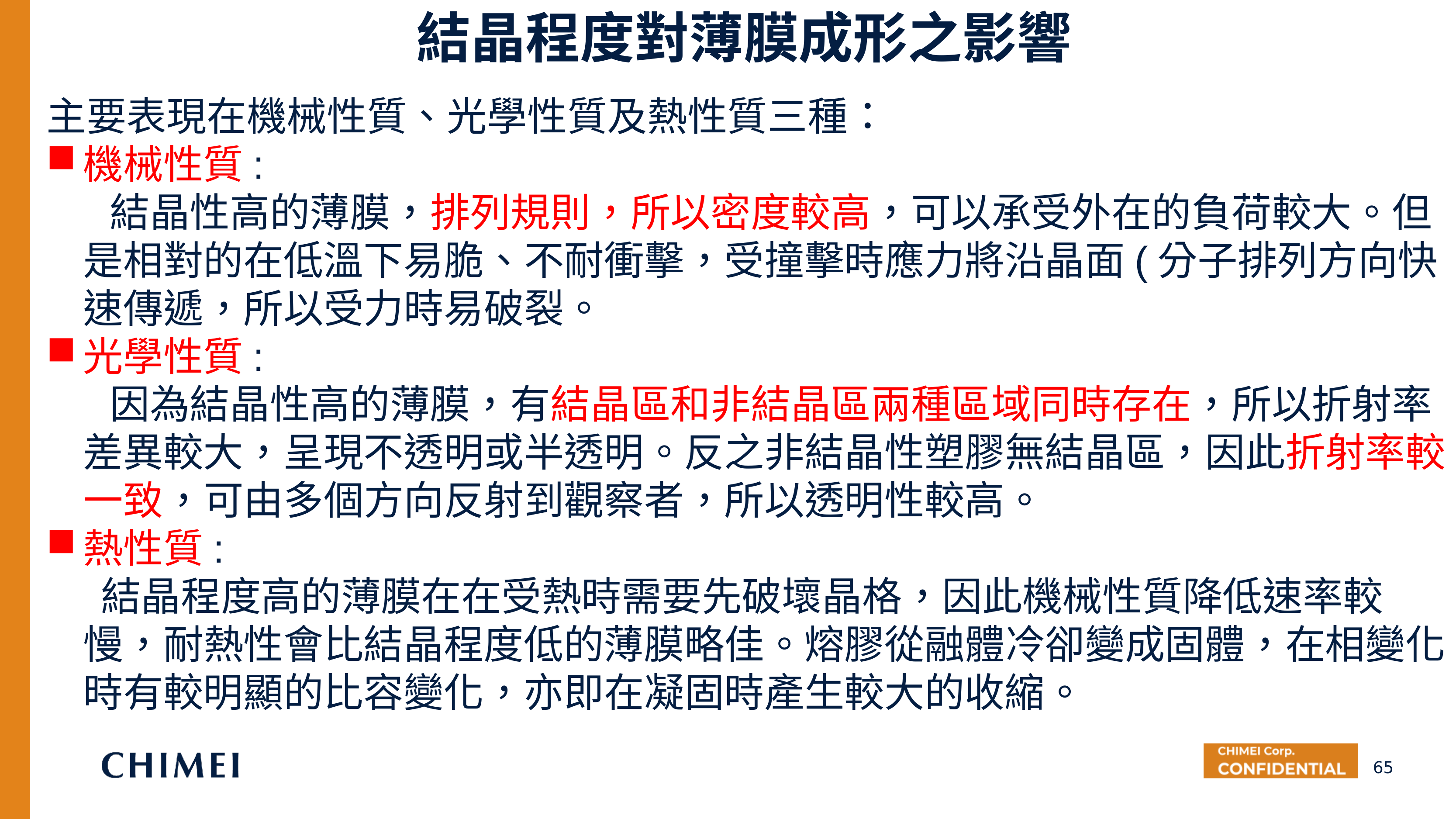

結晶程度對薄膜成形之影響
主要表現在機械性質、光學性質及熱性質三種：
機械性質:
      結晶性高的薄膜，排列規則，所以密度較高，可以承受外在的負荷較大。但是相對的在低溫下易脆、不耐衝擊，受撞擊時應力將沿晶面(分子排列方向快速傳遞，所以受力時易破裂。
光學性質:
      因為結晶性高的薄膜，有結晶區和非結晶區兩種區域同時存在，所以折射率差異較大，呈現不透明或半透明。反之非結晶性塑膠無結晶區，因此折射率較一致，可由多個方向反射到觀察者，所以透明性較高。
熱性質:
     結晶程度高的薄膜在在受熱時需要先破壞晶格，因此機械性質降低速率較慢，耐熱性會比結晶程度低的薄膜略佳。熔膠從融體冷卻變成固體，在相變化時有較明顯的比容變化，亦即在凝固時產生較大的收縮。

65